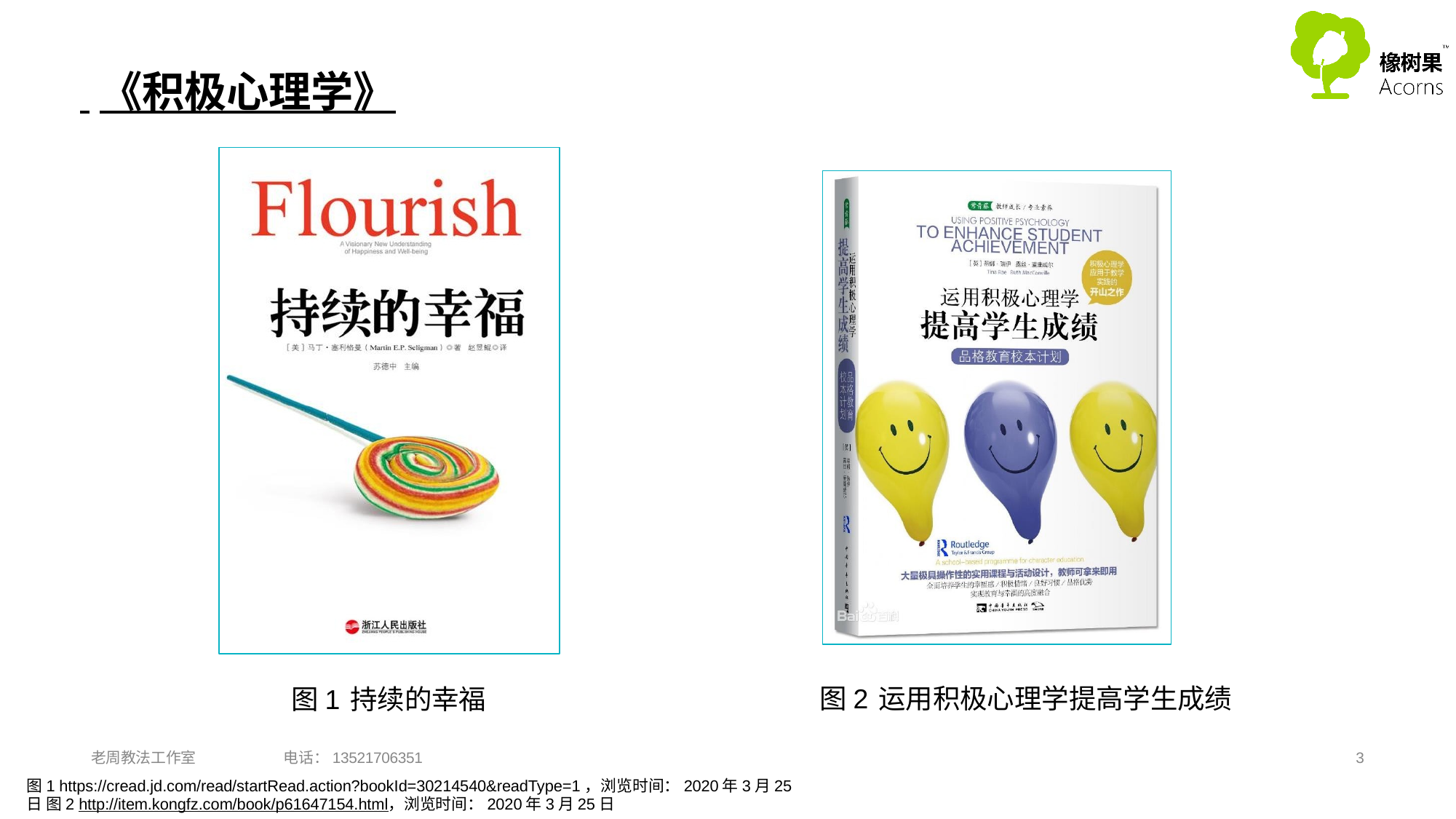

# 《积极心理学》

图2	运用积极心理学提高学生成绩
图1	持续的幸福
老周教法工作室	电话：13521706351
图1 https://cread.jd.com/read/startRead.action?bookId=30214540&readType=1，浏览时间：2020年3月25日 图2 http://item.kongfz.com/book/p61647154.html，浏览时间：2020年3月25日
3